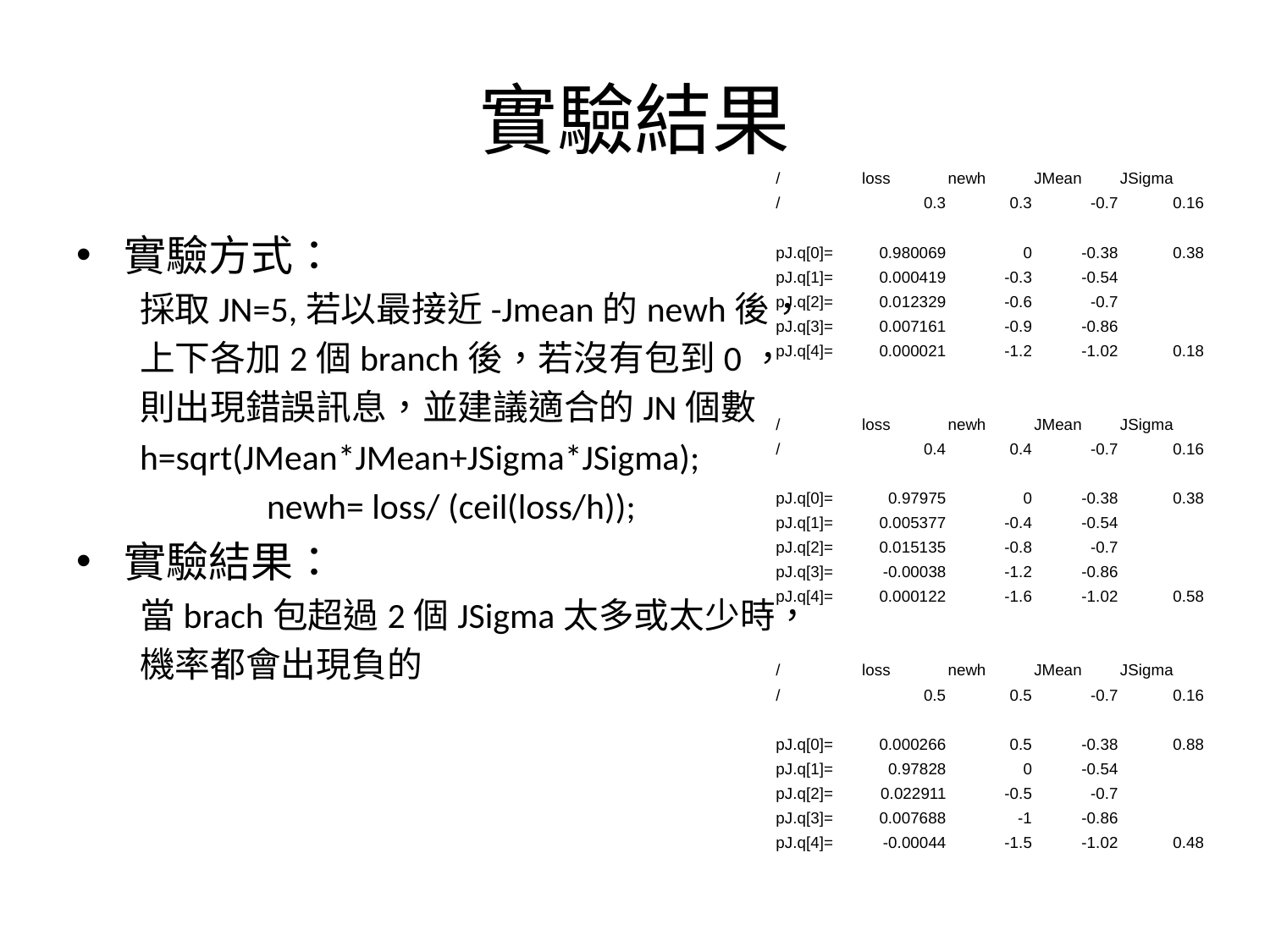

# 實驗結果
| / | loss | newh | JMean | JSigma |
| --- | --- | --- | --- | --- |
| / | 0.3 | 0.3 | -0.7 | 0.16 |
|  |  |  |  |  |
| pJ.q[0]= | 0.980069 | 0 | -0.38 | 0.38 |
| pJ.q[1]= | 0.000419 | -0.3 | -0.54 |  |
| pJ.q[2]= | 0.012329 | -0.6 | -0.7 |  |
| pJ.q[3]= | 0.007161 | -0.9 | -0.86 |  |
| pJ.q[4]= | 0.000021 | -1.2 | -1.02 | 0.18 |
|  |  |  |  |  |
|  |  |  |  |  |
| / | loss | newh | JMean | JSigma |
| / | 0.4 | 0.4 | -0.7 | 0.16 |
|  |  |  |  |  |
| pJ.q[0]= | 0.97975 | 0 | -0.38 | 0.38 |
| pJ.q[1]= | 0.005377 | -0.4 | -0.54 |  |
| pJ.q[2]= | 0.015135 | -0.8 | -0.7 |  |
| pJ.q[3]= | -0.00038 | -1.2 | -0.86 |  |
| pJ.q[4]= | 0.000122 | -1.6 | -1.02 | 0.58 |
|  |  |  |  |  |
|  |  |  |  |  |
| / | loss | newh | JMean | JSigma |
| / | 0.5 | 0.5 | -0.7 | 0.16 |
|  |  |  |  |  |
| pJ.q[0]= | 0.000266 | 0.5 | -0.38 | 0.88 |
| pJ.q[1]= | 0.97828 | 0 | -0.54 |  |
| pJ.q[2]= | 0.022911 | -0.5 | -0.7 |  |
| pJ.q[3]= | 0.007688 | -1 | -0.86 |  |
| pJ.q[4]= | -0.00044 | -1.5 | -1.02 | 0.48 |
實驗方式：
採取JN=5,若以最接近-Jmean的newh後，
上下各加2個branch後，若沒有包到0，
則出現錯誤訊息，並建議適合的JN個數
h=sqrt(JMean*JMean+JSigma*JSigma);
	newh= loss/ (ceil(loss/h));
實驗結果：
當brach包超過2個JSigma太多或太少時，
機率都會出現負的